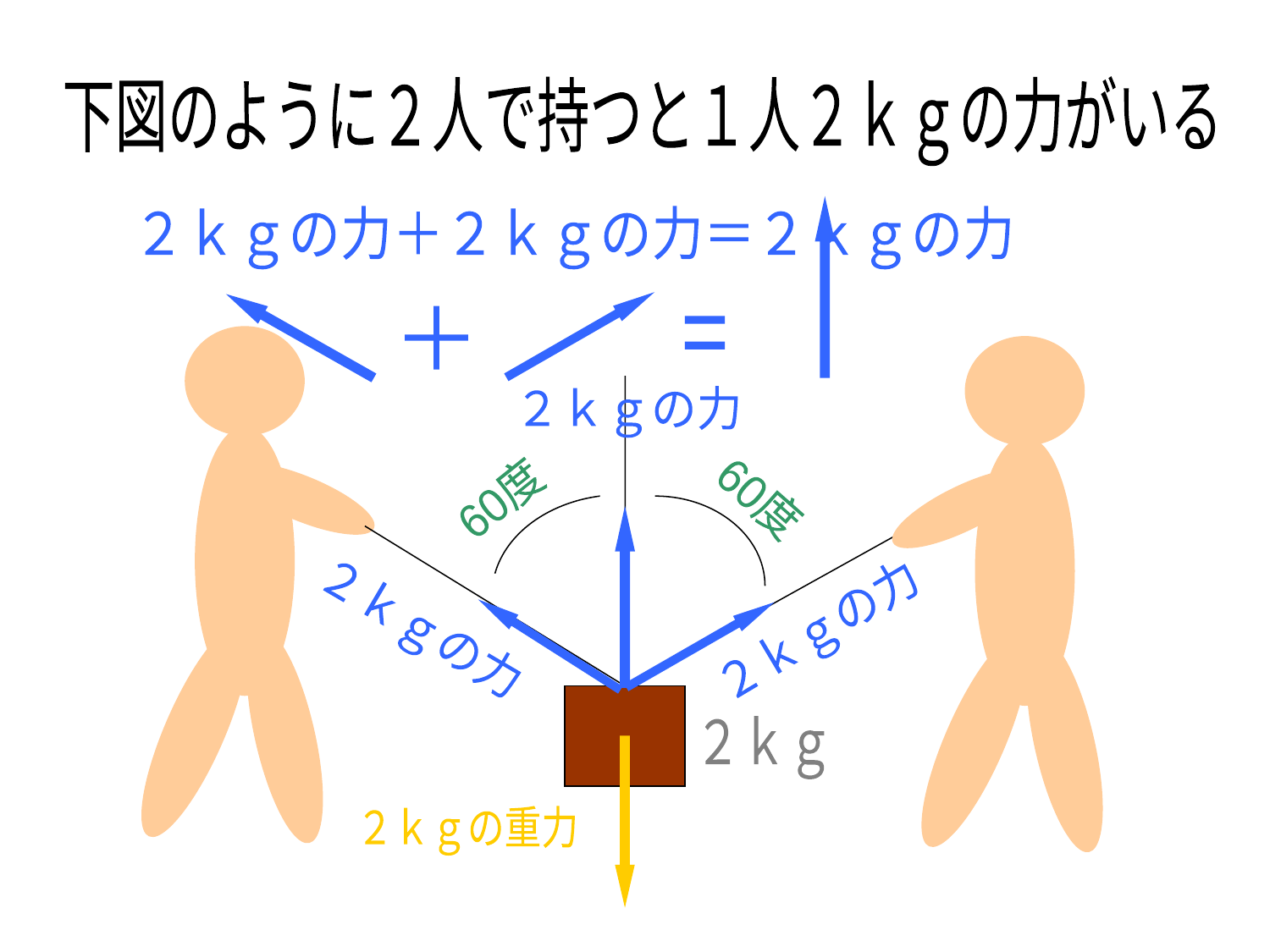

下図のように２人で持つと１人２ｋｇの力がいる

＋
＝

２ｋｇの力＋２ｋｇの力＝２ｋｇの力

２ｋｇの力
60度
60度

２ｋｇの力
２ｋｇの力

２ｋｇ
２ｋｇの重力